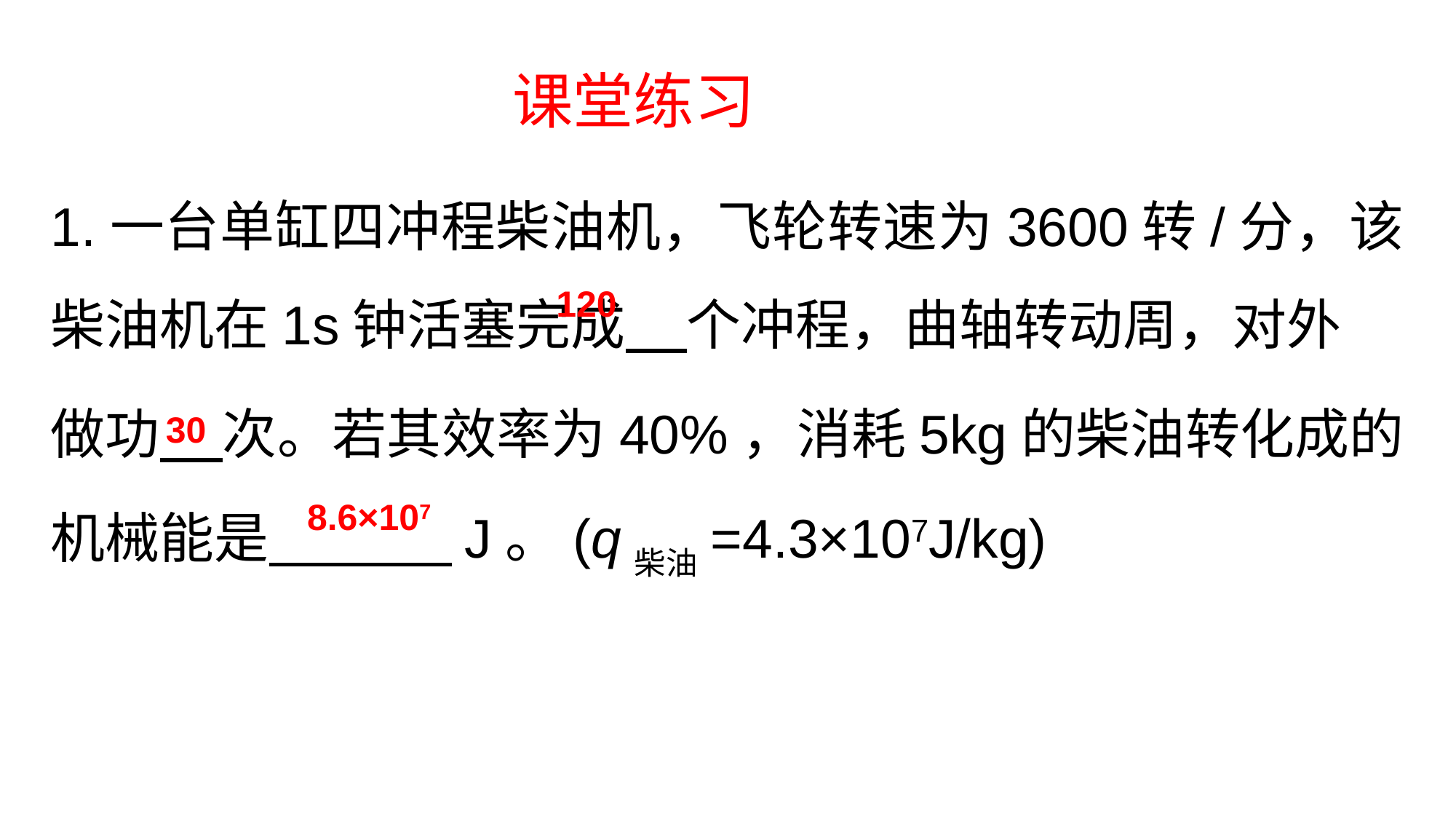

课堂练习
1.一台单缸四冲程柴油机，飞轮转速为3600转/分，该柴油机在1s钟活塞完成     个冲程，曲轴转动周，对外
做功     次。若其效率为40%，消耗5kg的柴油转化成的机械能是               J。(q柴油=4.3×107J/kg)
120
30
8.6×107